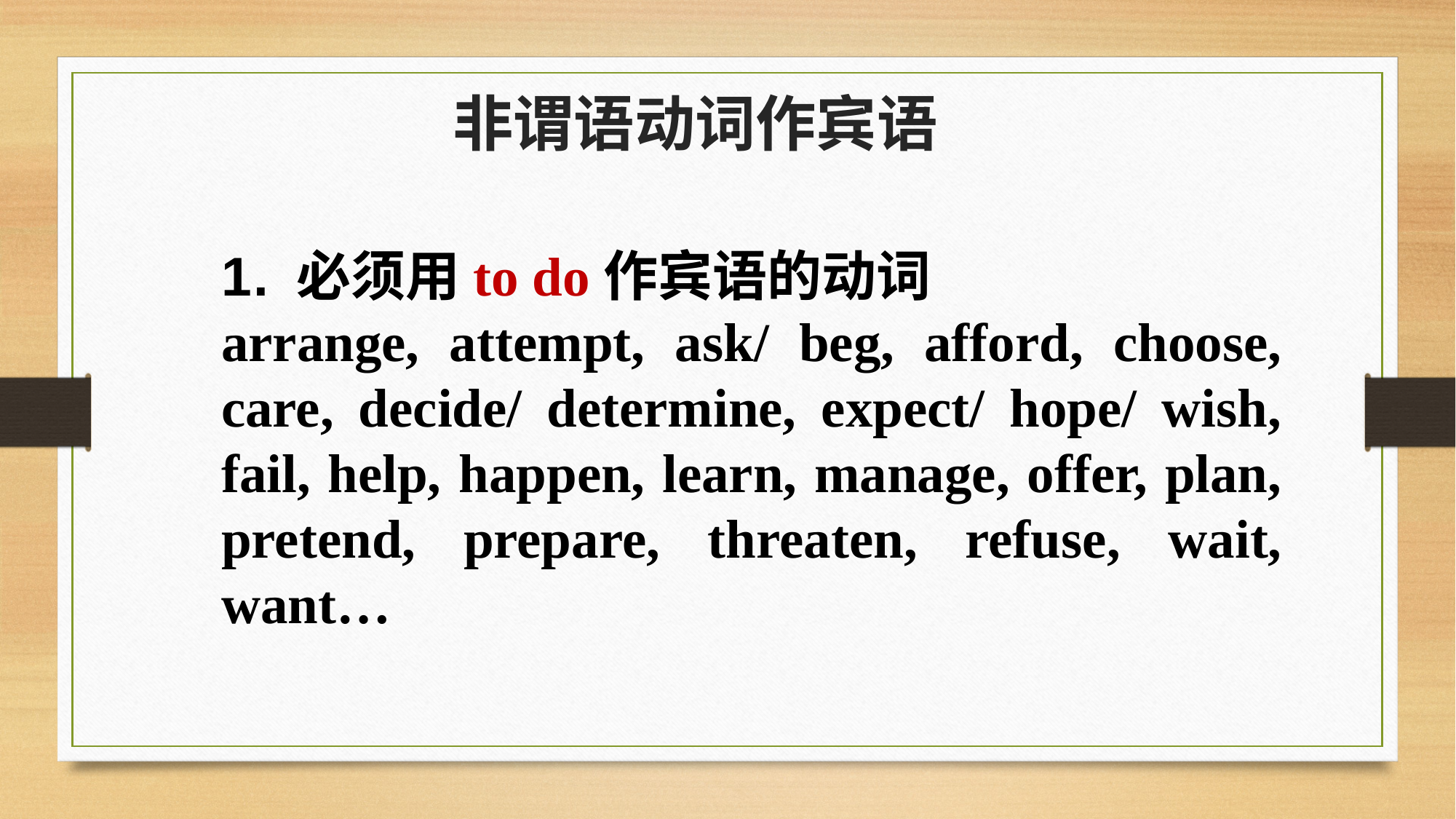

非谓语动词作宾语
 必须用to do作宾语的动词
arrange, attempt, ask/ beg, afford, choose, care, decide/ determine, expect/ hope/ wish, fail, help, happen, learn, manage, offer, plan, pretend, prepare, threaten, refuse, wait, want…